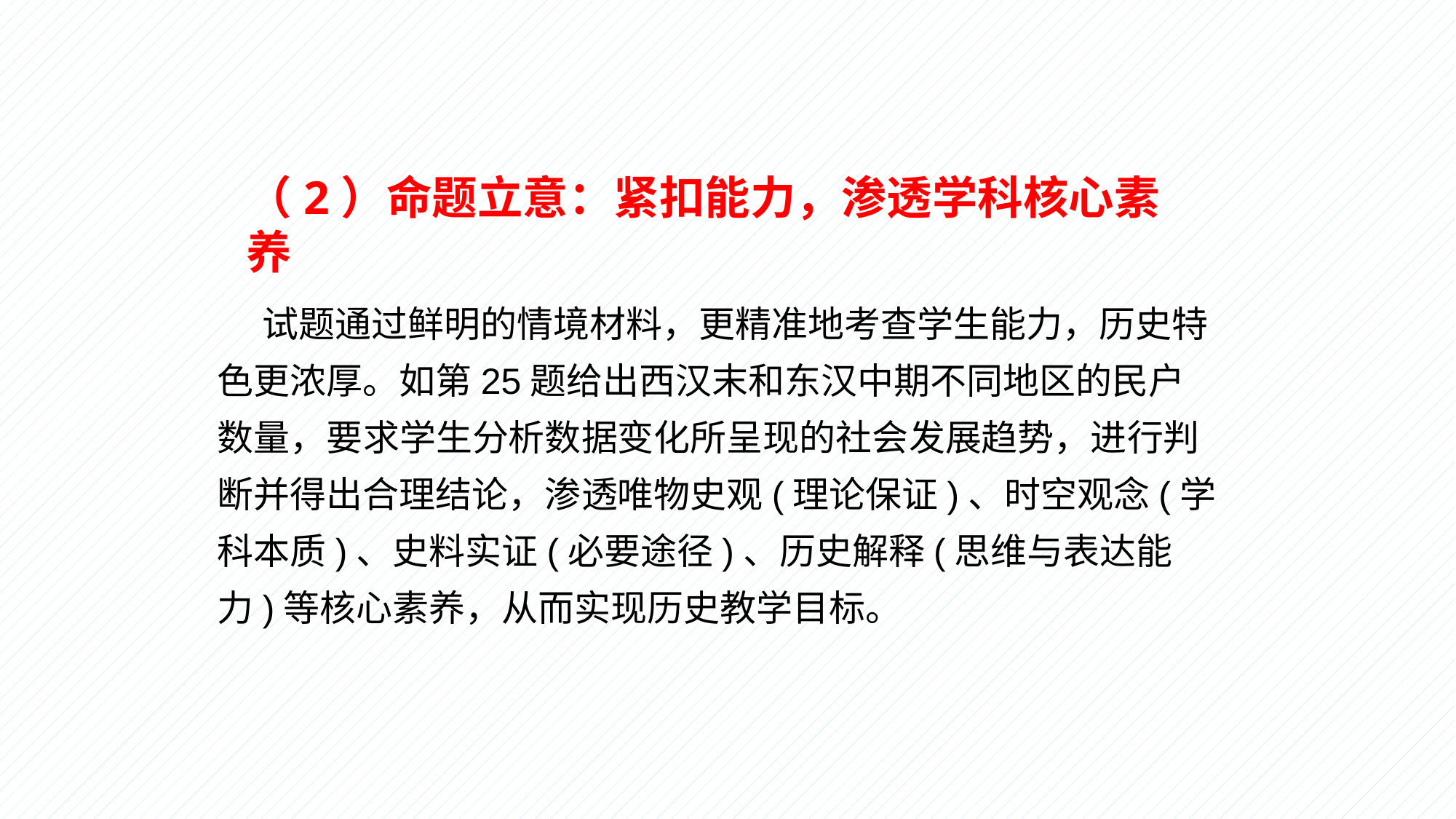

（2）命题立意：紧扣能力，渗透学科核心素养
      试题通过鲜明的情境材料，更精准地考查学生能力，历史特色更浓厚。如第25题给出西汉末和东汉中期不同地区的民户数量，要求学生分析数据变化所呈现的社会发展趋势，进行判断并得出合理结论，渗透唯物史观(理论保证)、时空观念(学科本质)、史料实证(必要途径)、历史解释(思维与表达能力)等核心素养，从而实现历史教学目标。